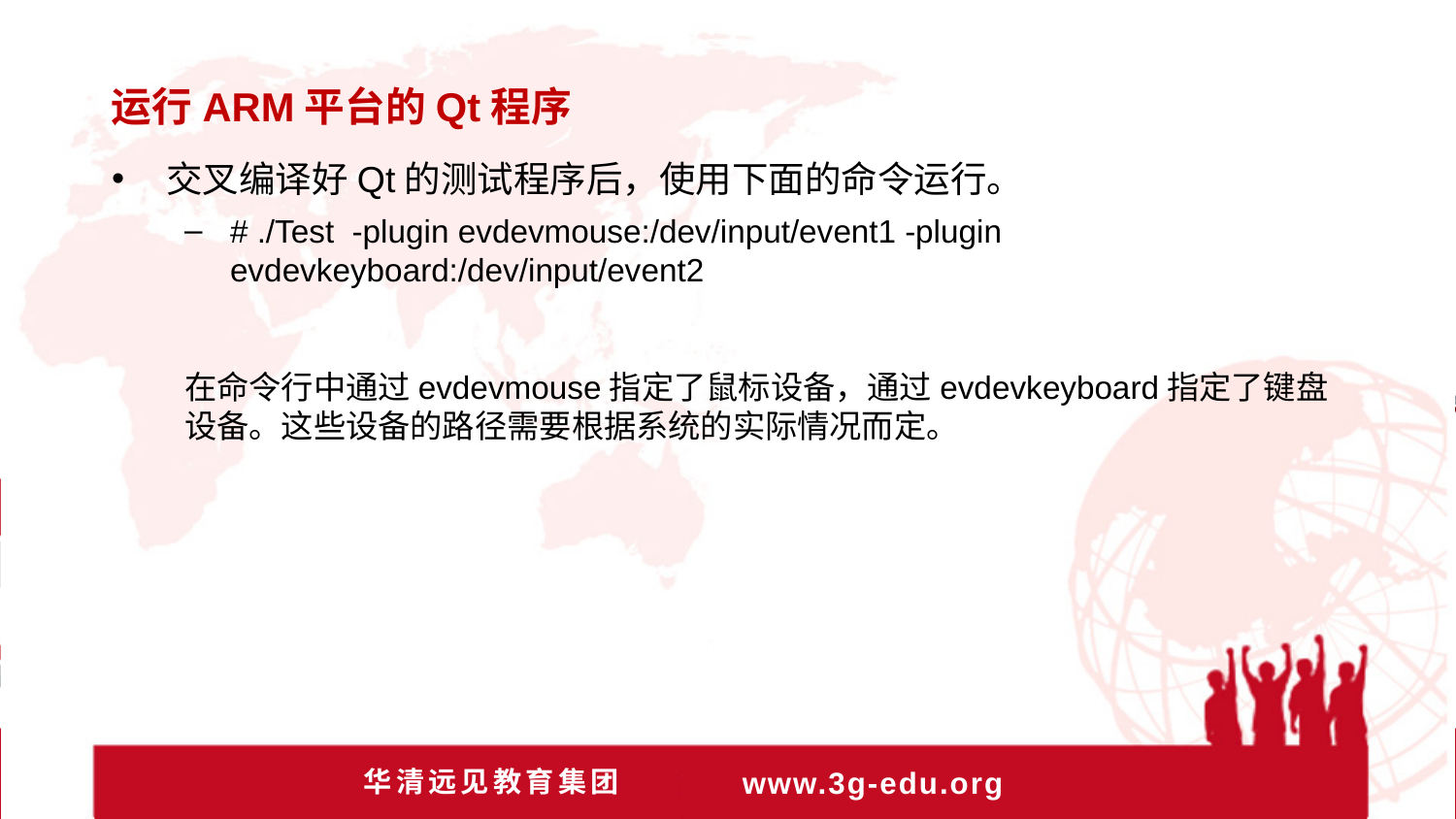

运行ARM平台的Qt程序
交叉编译好Qt的测试程序后，使用下面的命令运行。
# ./Test  -plugin evdevmouse:/dev/input/event1 -plugin evdevkeyboard:/dev/input/event2

在命令行中通过evdevmouse指定了鼠标设备，通过evdevkeyboard指定了键盘设备。这些设备的路径需要根据系统的实际情况而定。